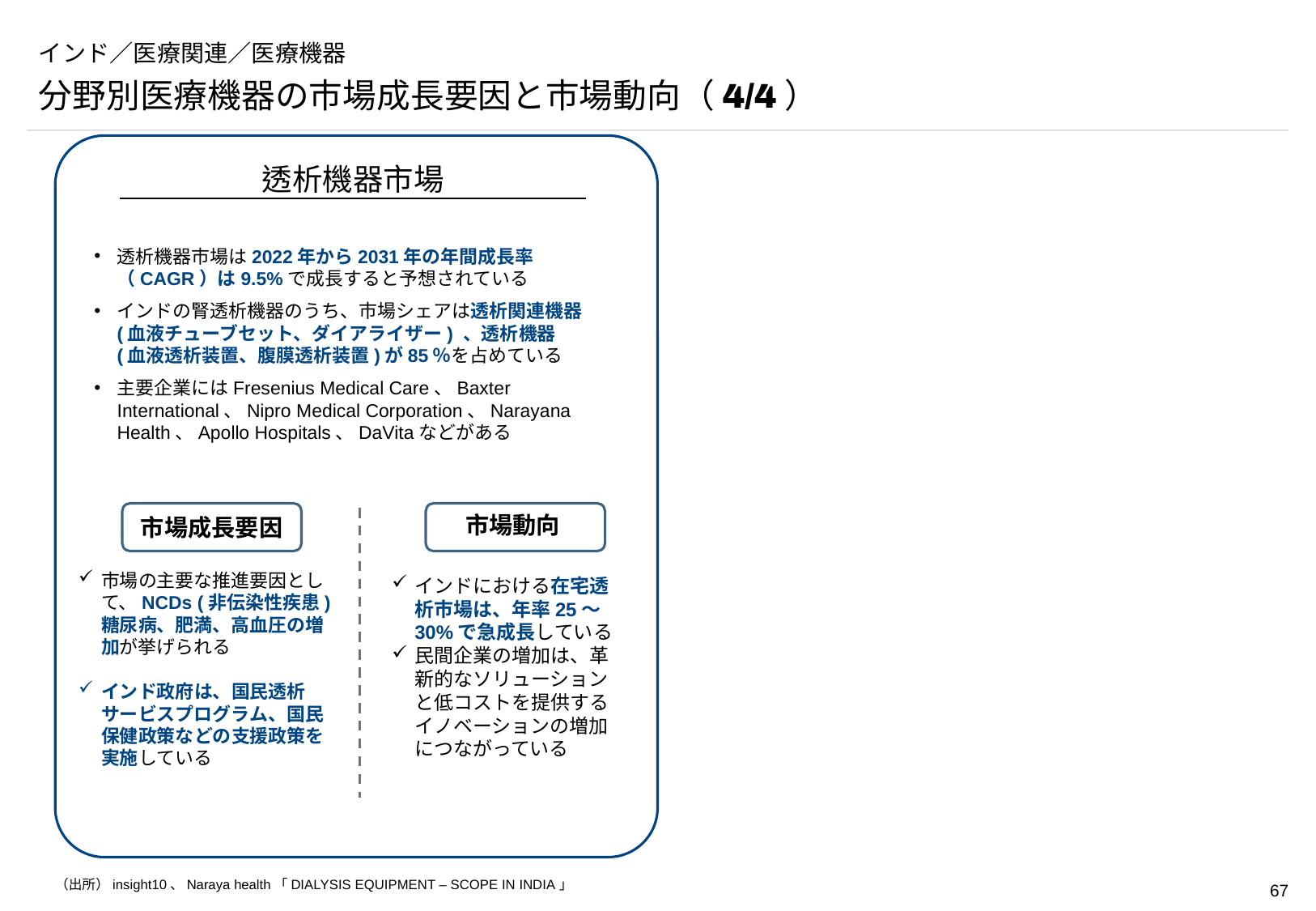

# インド／医療関連／医療機器
分野別医療機器の市場成長要因と市場動向（4/4）

| 透析機器市場 |
| --- |
透析機器市場は2022年から2031年の年間成長率（CAGR）は9.5%で成長すると予想されている
インドの腎透析機器のうち、市場シェアは透析関連機器 (血液チューブセット、ダイアライザー) 、透析機器 (血液透析装置、腹膜透析装置)が85％を占めている
主要企業にはFresenius Medical Care、Baxter International、Nipro Medical Corporation、Narayana Health、Apollo Hospitals、DaVitaなどがある

市場動向
市場成長要因
市場の主要な推進要因として、NCDs (非伝染性疾患) 糖尿病、肥満、高血圧の増加が挙げられる

インド政府は、国民透析サービスプログラム、国民保健政策などの支援政策を実施している

インドにおける在宅透析市場は、年率25～30%で急成長している
民間企業の増加は、革新的なソリューションと低コストを提供するイノベーションの増加につながっている
（出所）insight10、Naraya health「DIALYSIS EQUIPMENT – SCOPE IN INDIA」